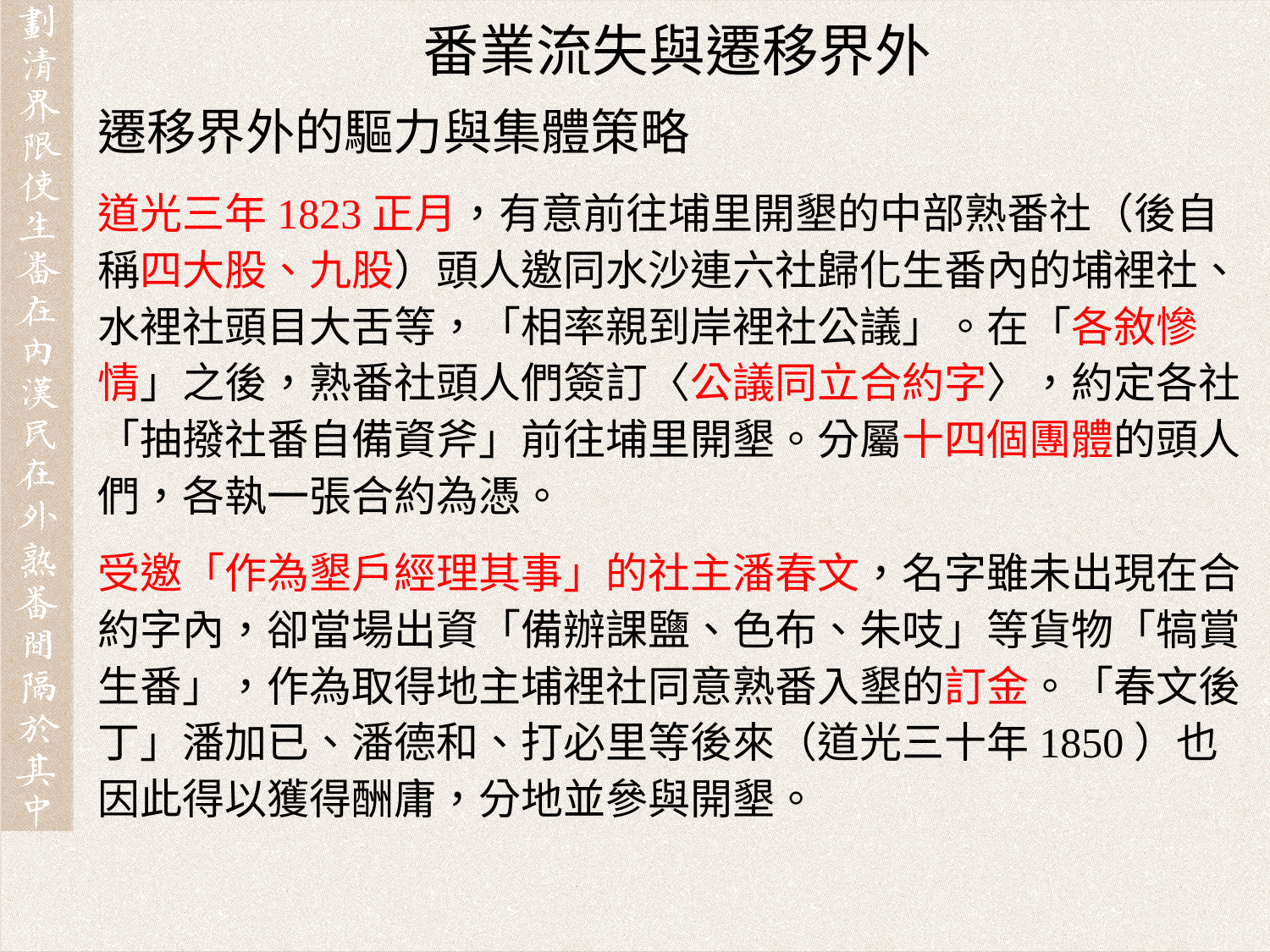

番業流失與遷移界外
遷移界外的驅力與集體策略
道光三年1823正月，有意前往埔里開墾的中部熟番社（後自稱四大股、九股）頭人邀同水沙連六社歸化生番內的埔裡社、水裡社頭目大舌等，「相率親到岸裡社公議」。在「各敘慘情」之後，熟番社頭人們簽訂〈公議同立合約字〉，約定各社「抽撥社番自備資斧」前往埔里開墾。分屬十四個團體的頭人們，各執一張合約為憑。
受邀「作為墾戶經理其事」的社主潘春文，名字雖未出現在合約字內，卻當場出資「備辦課鹽、色布、朱吱」等貨物「犒賞生番」，作為取得地主埔裡社同意熟番入墾的訂金。「春文後丁」潘加已、潘德和、打必里等後來（道光三十年1850）也因此得以獲得酬庸，分地並參與開墾。